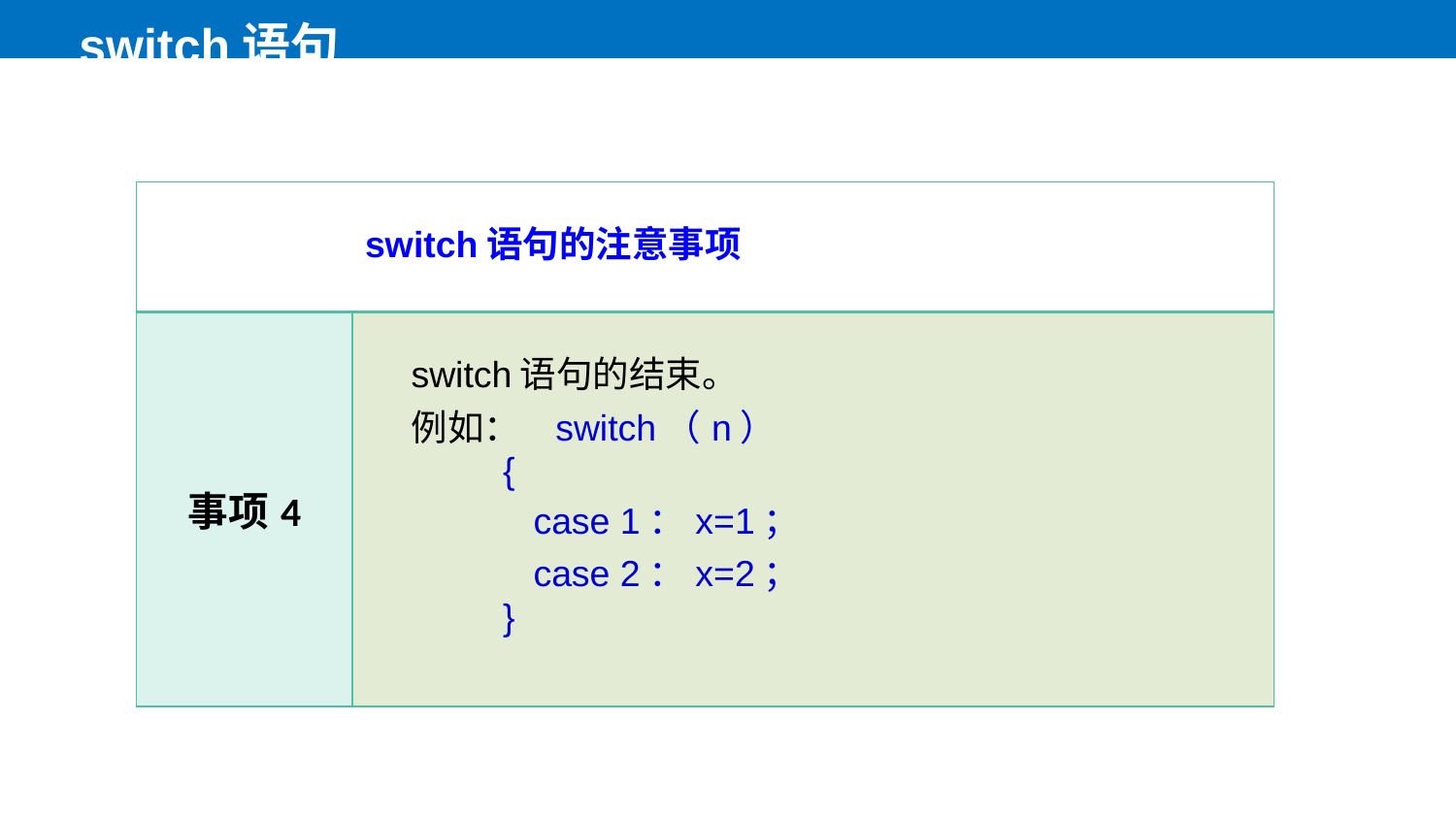

switch语句

| switch语句的注意事项 |  |
| --- | --- |
| 事项4 | switch语句的结束。 例如： switch（n） { case 1：x=1； case 2：x=2； } |